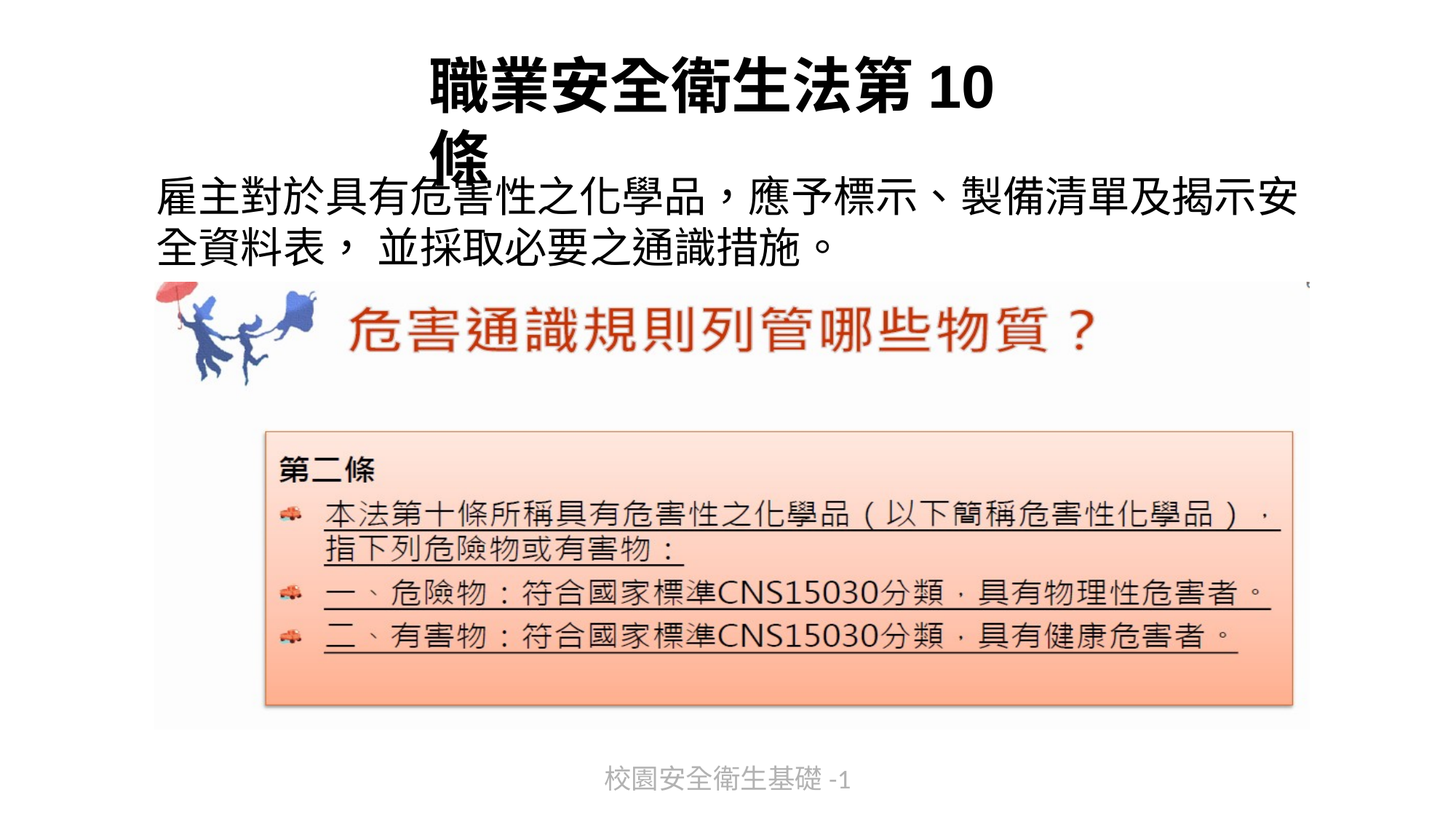

# 職業安全衛生法第10條
雇主對於具有危害性之化學品，應予標示、製備清單及揭示安全資料表， 並採取必要之通識措施。

校園安全衛生基礎-1
261